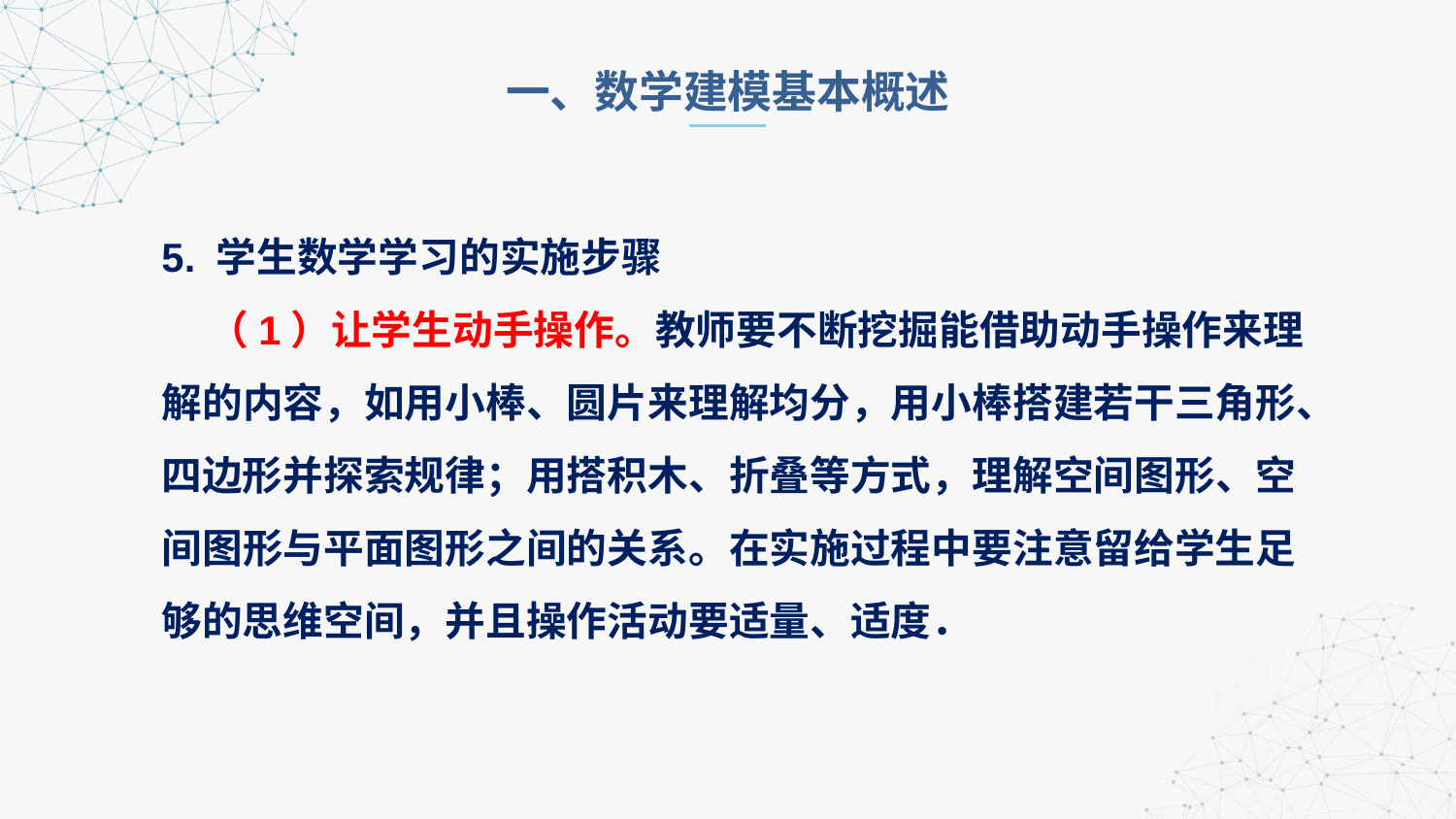

一、数学建模基本概述
5. 学生数学学习的实施步骤
    （1）让学生动手操作。教师要不断挖掘能借助动手操作来理解的内容，如用小棒、圆片来理解均分，用小棒搭建若干三角形、四边形并探索规律；用搭积木、折叠等方式，理解空间图形、空间图形与平面图形之间的关系。在实施过程中要注意留给学生足够的思维空间，并且操作活动要适量、适度．